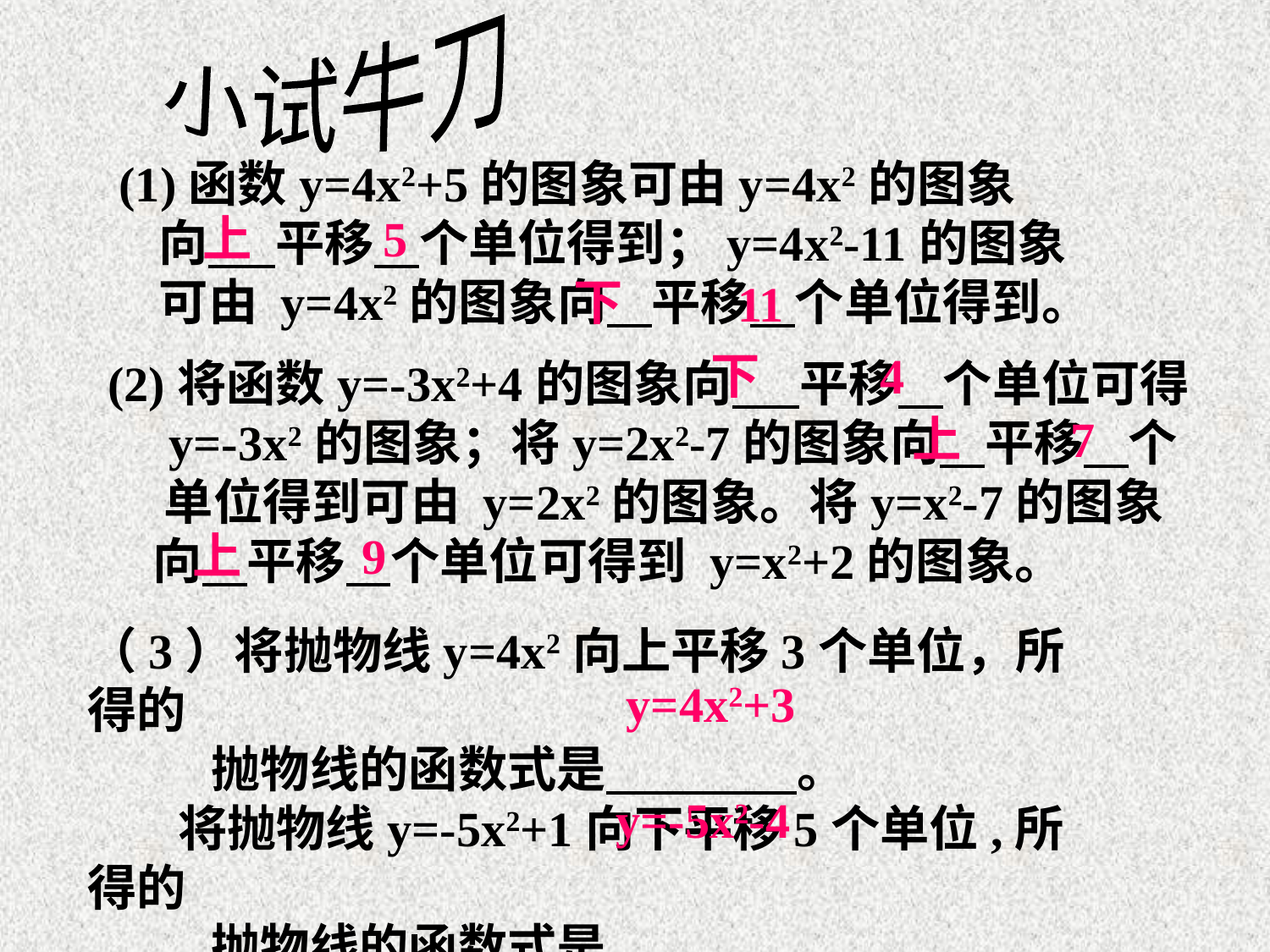

小试牛刀

     (1)函数y=4x2+5的图象可由y=4x2的图象
        向      平移    个单位得到；y=4x2-11的图象
        可由 y=4x2的图象向    平移    个单位得到。
上
5
下
11
下
4
(2)将函数y=-3x2+4的图象向      平移    个单位可得
     y=-3x2的图象；将y=2x2-7的图象向    平移    个
    单位得到可由 y=2x2的图象。将y=x2-7的图象
   向    平移    个单位可得到 y=x2+2的图象。

上
7
上
9
（3）将抛物线y=4x2向上平移3个单位，所得的
          抛物线的函数式是                 。
       将抛物线y=-5x2+1向下平移5个单位,所得的
          抛物线的函数式是                。

y=4x2+3
y=-5x2-4